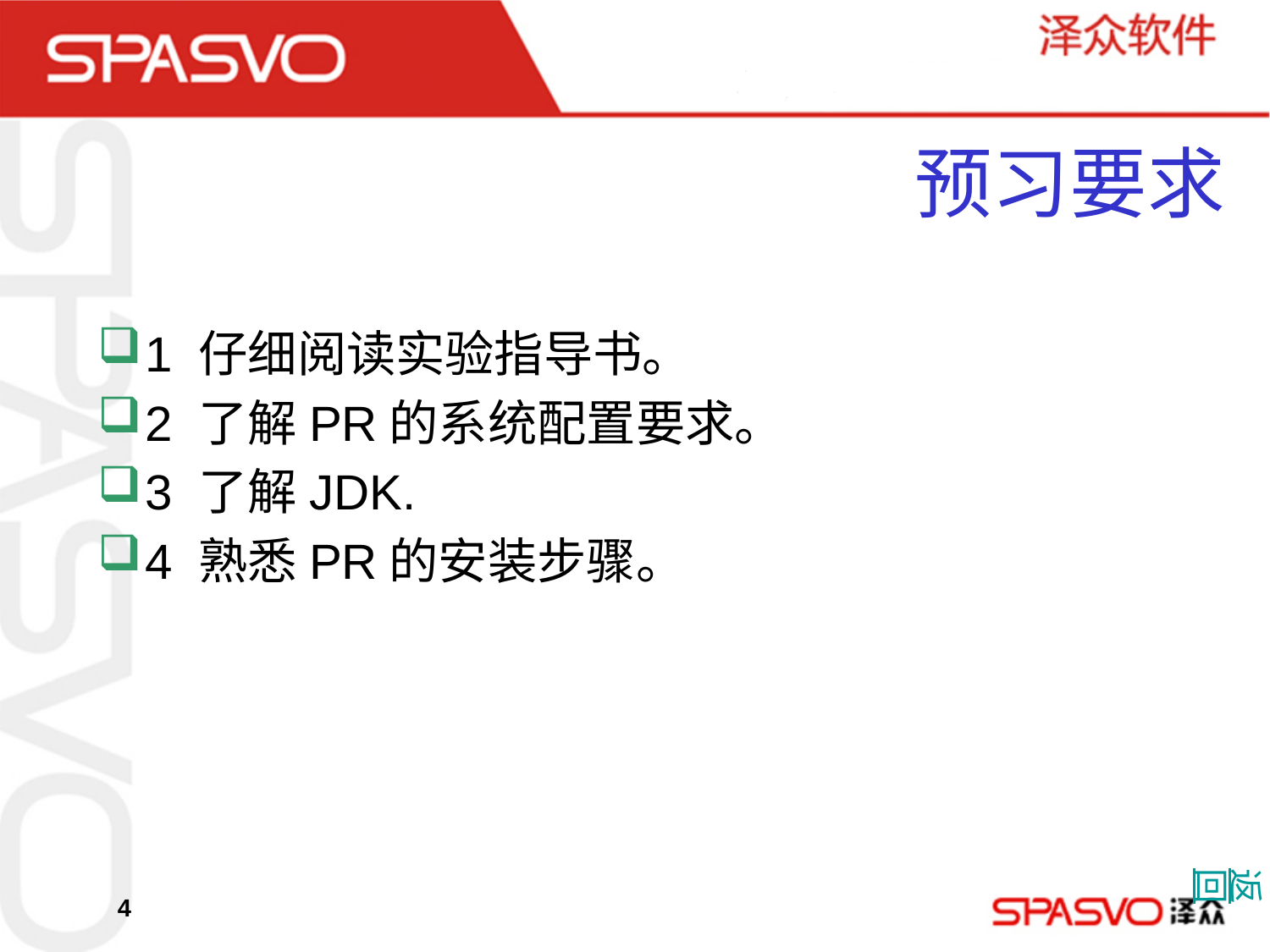

# 预习要求
1 仔细阅读实验指导书。
2 了解PR的系统配置要求。
3 了解JDK.
4 熟悉PR的安装步骤。

返回
4